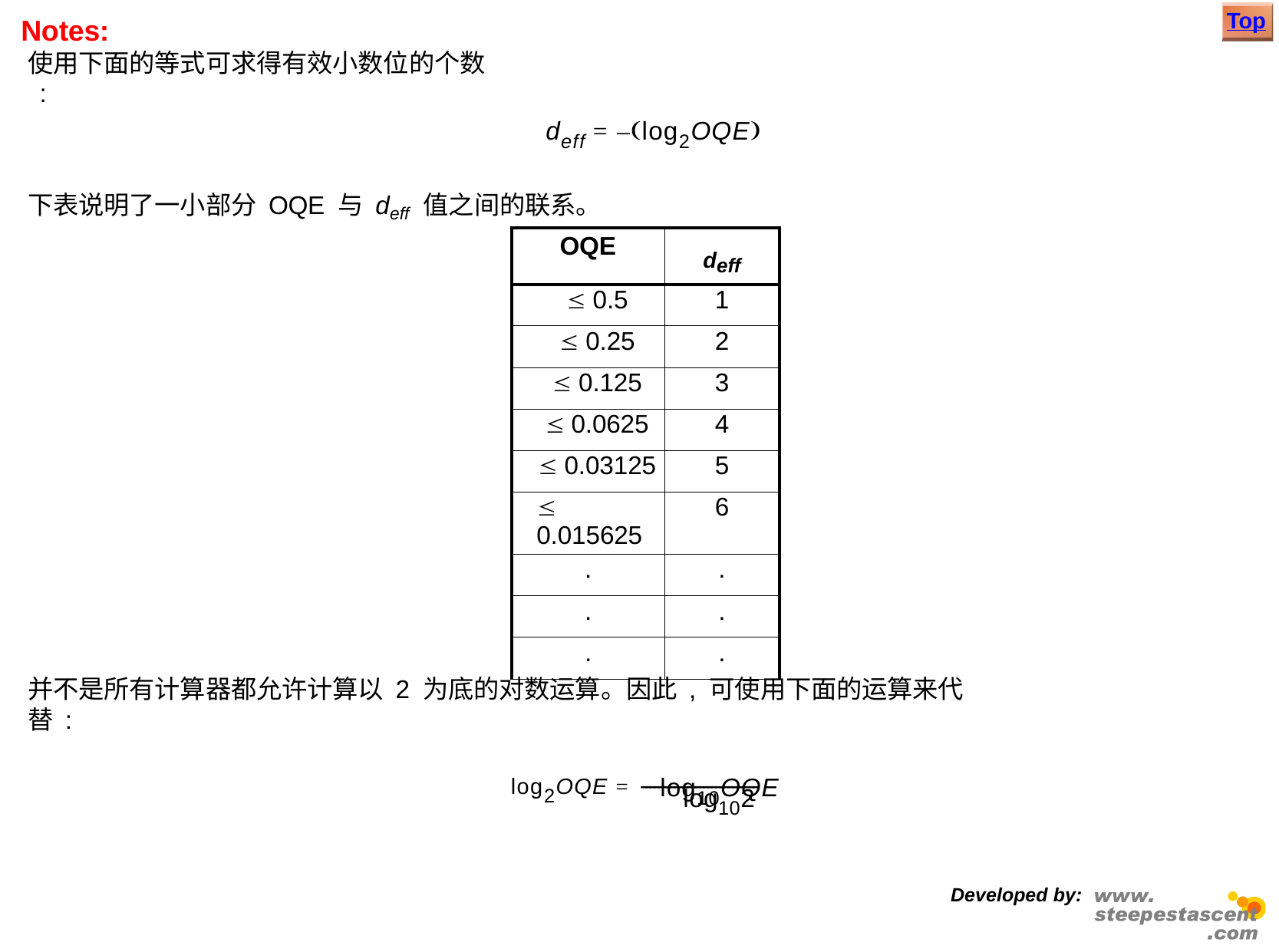

Top
# Notes:
使用下面的等式可求得有效小数位的个数 :
deff = –(log2OQE)
下表说明了一小部分 OQE 与 deff 值之间的联系。
| OQE | deff |
| --- | --- |
| ≤ 0.5 | 1 |
| ≤ 0.25 | 2 |
| ≤ 0.125 | 3 |
| ≤ 0.0625 | 4 |
| ≤ 0.03125 | 5 |
| ≤ 0.015625 | 6 |
| . | . |
| . | . |
| . | . |
并不是所有计算器都允许计算以 2 为底的对数运算。因此 , 可使用下面的运算来代替 :
log10OQE
log2OQE = ----------------------------
log102
Developed by: